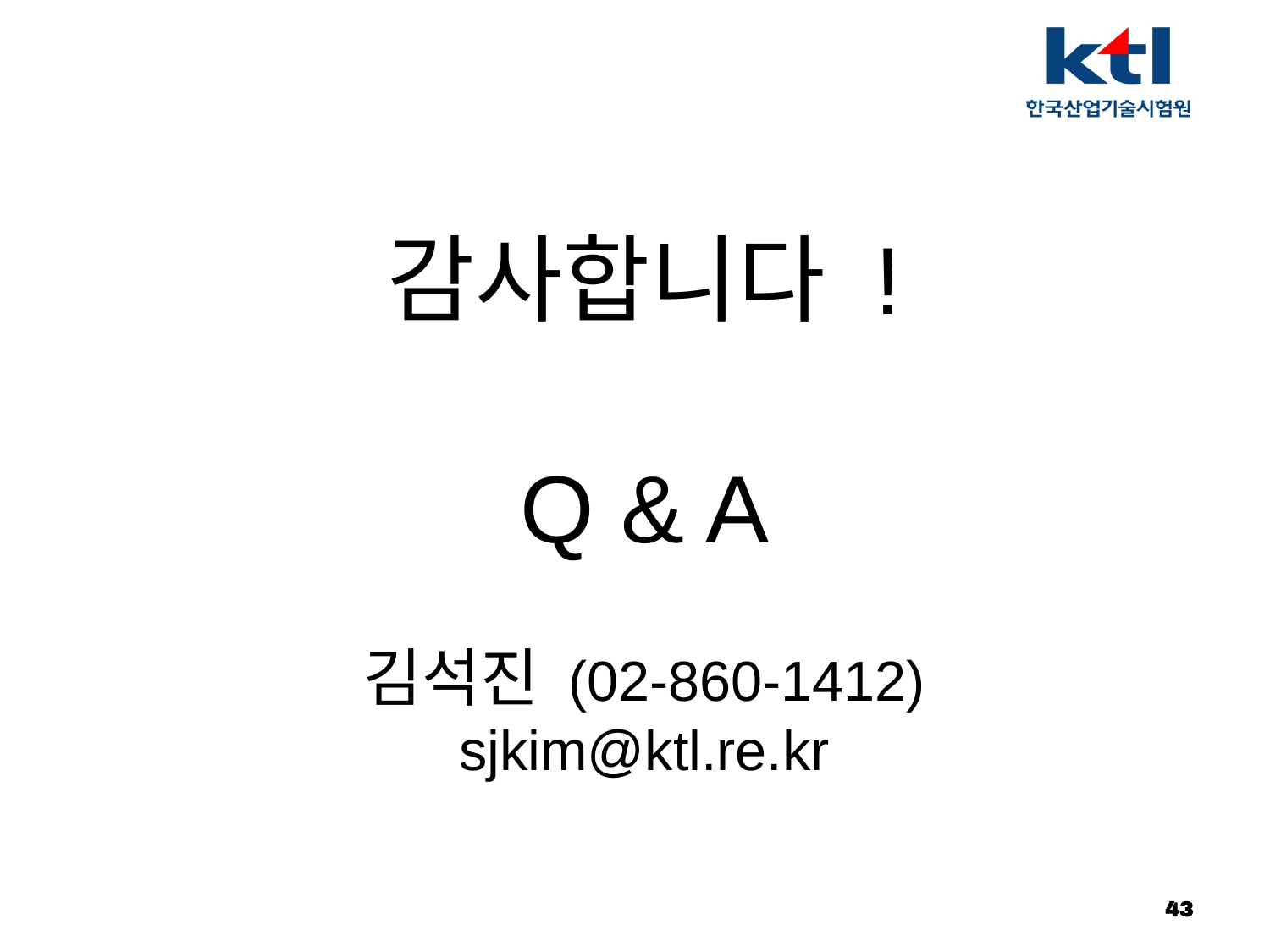

# 감사합니다 ! Q & A 김석진 (02-860-1412) sjkim@ktl.re.kr
43